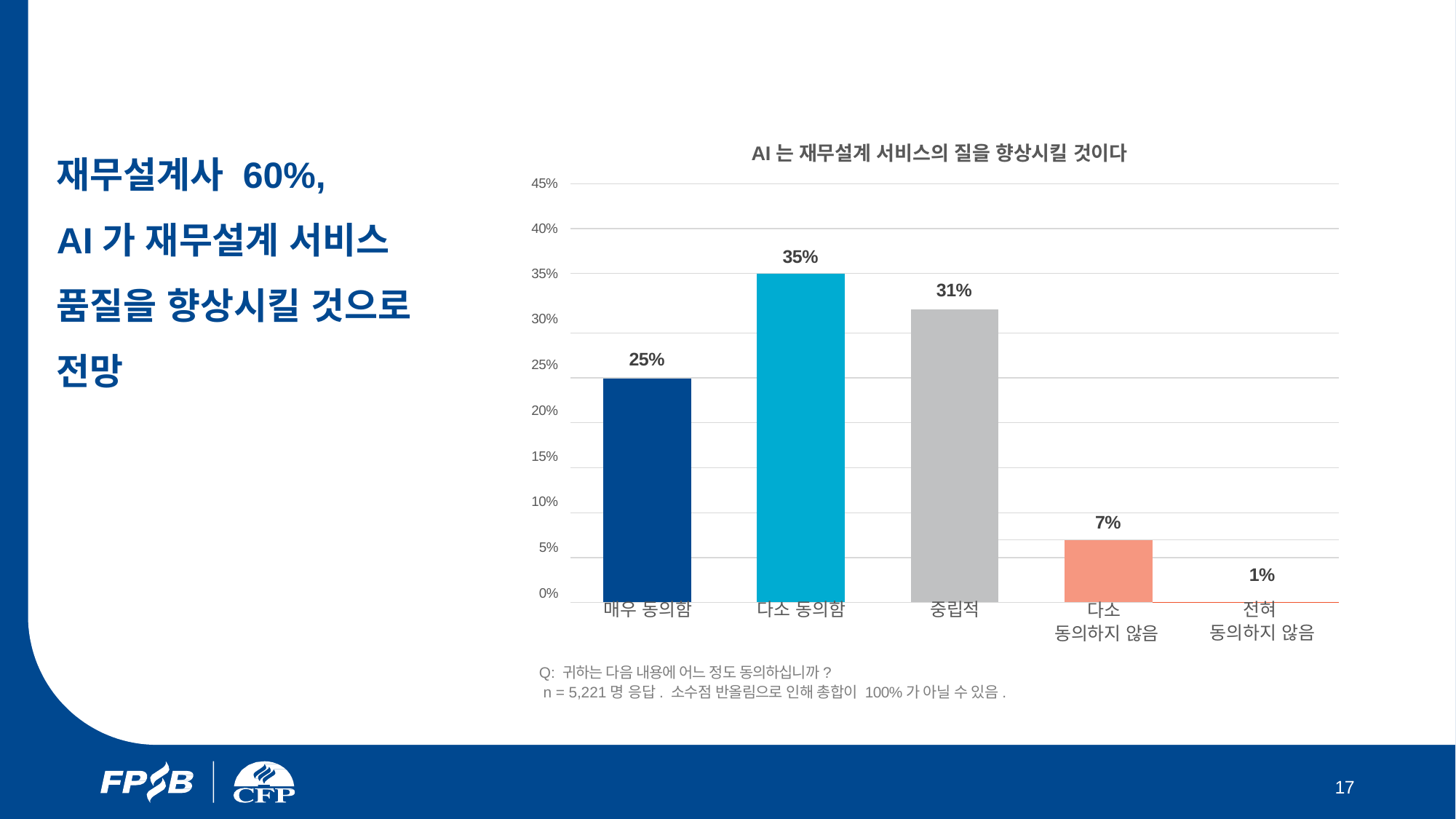

# 재무설계사 60%, AI가 재무설계 서비스 품질을 향상시킬 것으로 전망
AI는 재무설계 서비스의 질을 향상시킬 것이다
45%

40%

35%
35%

30%

25%

20%

15%

10%

5%

0%
|  |  |  |  | 31% |  |  |  |  |
| --- | --- | --- | --- | --- | --- | --- | --- | --- |
|  |  |  |  |  |  |  |  |  |
| 25% |  |  |  |  |  |  |  |  |
|  |  |  |  |  |  |  |  |  |
|  |  |  |  |  |  |  |  |  |
|  |  |  |  |  |  |  |  |  |
|  |  |  |  |  |  | 7% |  |  |
|  |  |  |  |  |  |  |  |  |
|  |  |  |  |  |  |  |  | 1% |
매우 동의함
다소 동의함
중립적
다소
동의하지 않음
전혀
동의하지 않음
Q: 귀하는 다음 내용에 어느 정도 동의하십니까?
 n = 5,221명 응답. 소수점 반올림으로 인해 총합이 100%가 아닐 수 있음.
17